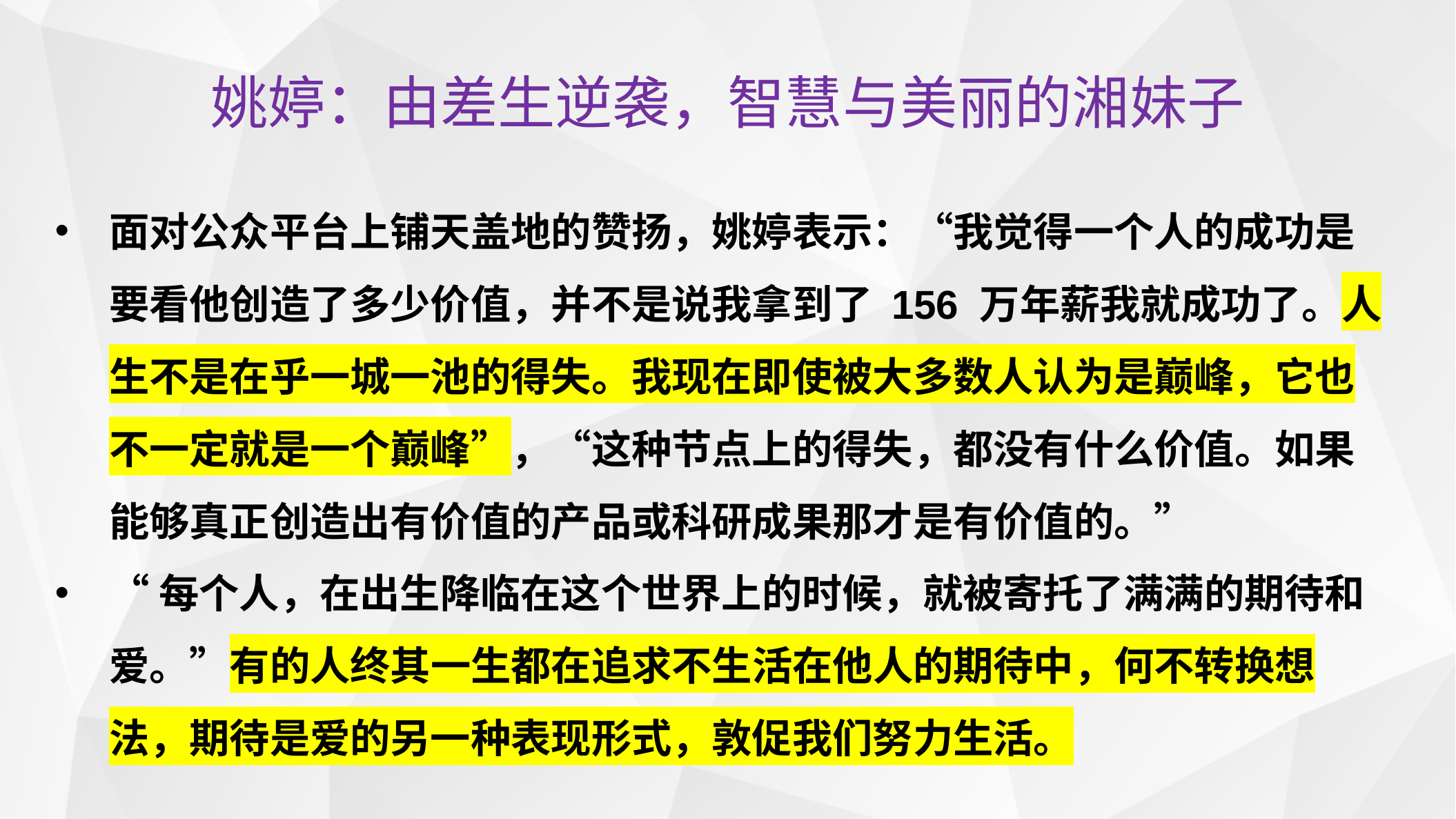

# 姚婷：由差生逆袭，智慧与美丽的湘妹子
面对公众平台上铺天盖地的赞扬，姚婷表示：“我觉得一个人的成功是要看他创造了多少价值，并不是说我拿到了 156 万年薪我就成功了。人生不是在乎一城一池的得失。我现在即使被大多数人认为是巅峰，它也不一定就是一个巅峰”，“这种节点上的得失，都没有什么价值。如果能够真正创造出有价值的产品或科研成果那才是有价值的。”
“每个人，在出生降临在这个世界上的时候，就被寄托了满满的期待和爱。”有的人终其一生都在追求不生活在他人的期待中，何不转换想法，期待是爱的另一种表现形式，敦促我们努力生活。